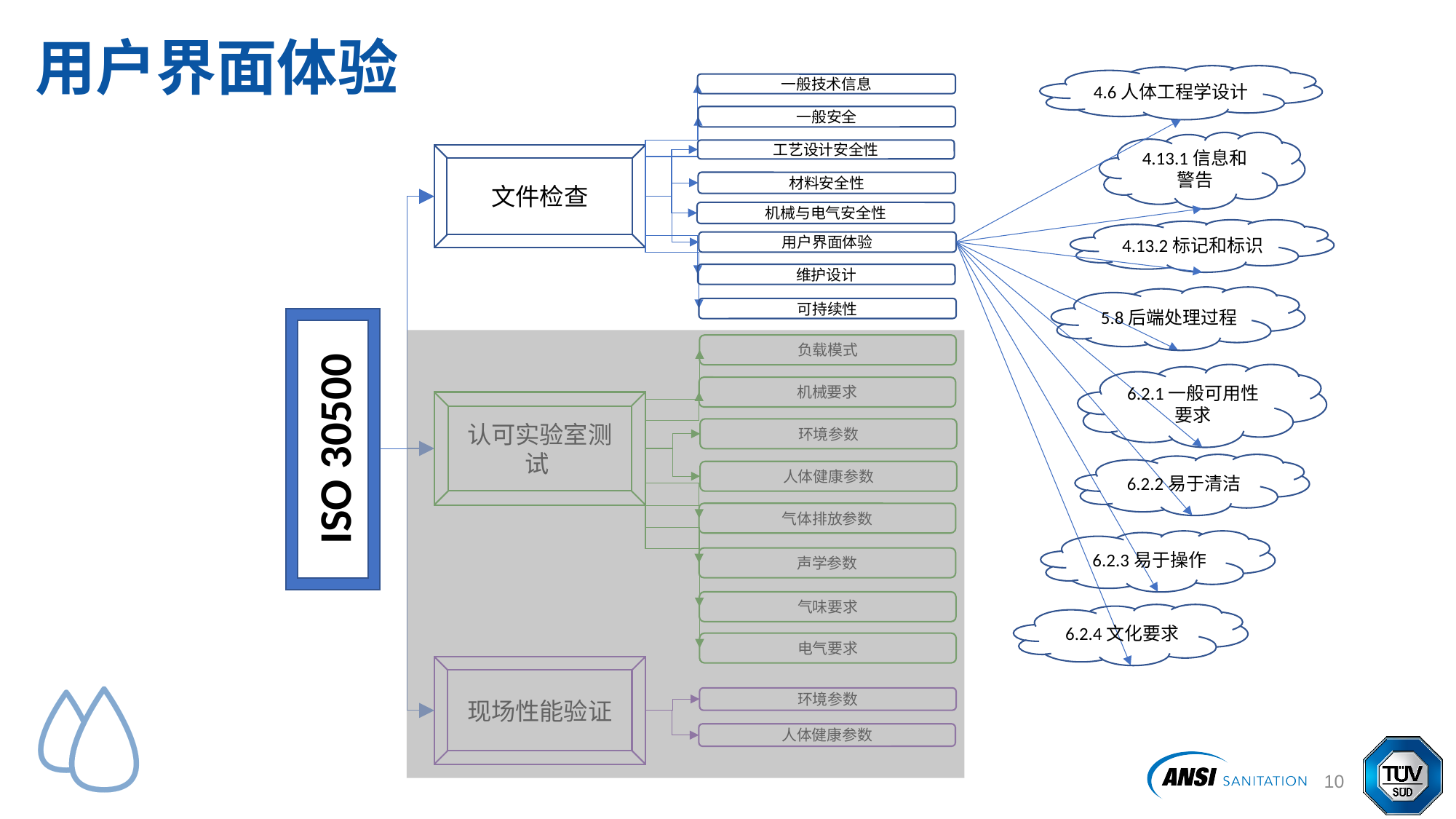

# 用户界面体验
4.6人体工程学设计
一般技术信息
一般安全
4.13.1信息和警告
工艺设计安全性
文件检查
材料安全性
机械与电气安全性
4.13.2标记和标识
用户界面体验
维护设计
5.8后端处理过程
可持续性
ISO 30500

负载模式
6.2.1一般可用性要求
机械要求
认可实验室测试
环境参数
6.2.2易于清洁
人体健康参数
气体排放参数
6.2.3易于操作
声学参数
气味要求
6.2.4文化要求
电气要求
现场性能验证
环境参数
人体健康参数
10